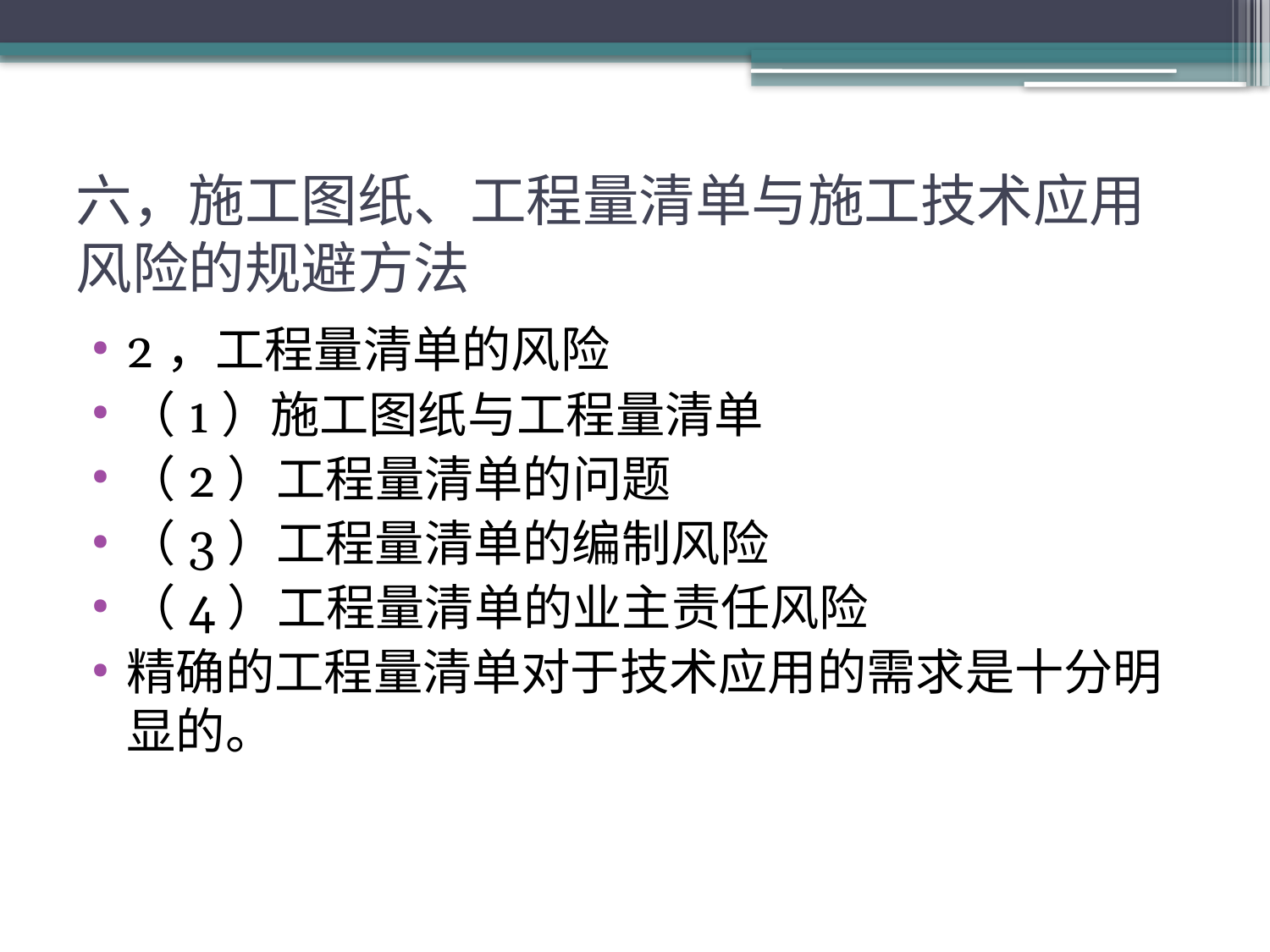

# 六，施工图纸、工程量清单与施工技术应用风险的规避方法
2，工程量清单的风险
（1）施工图纸与工程量清单
（2）工程量清单的问题
（3）工程量清单的编制风险
（4）工程量清单的业主责任风险
精确的工程量清单对于技术应用的需求是十分明显的。